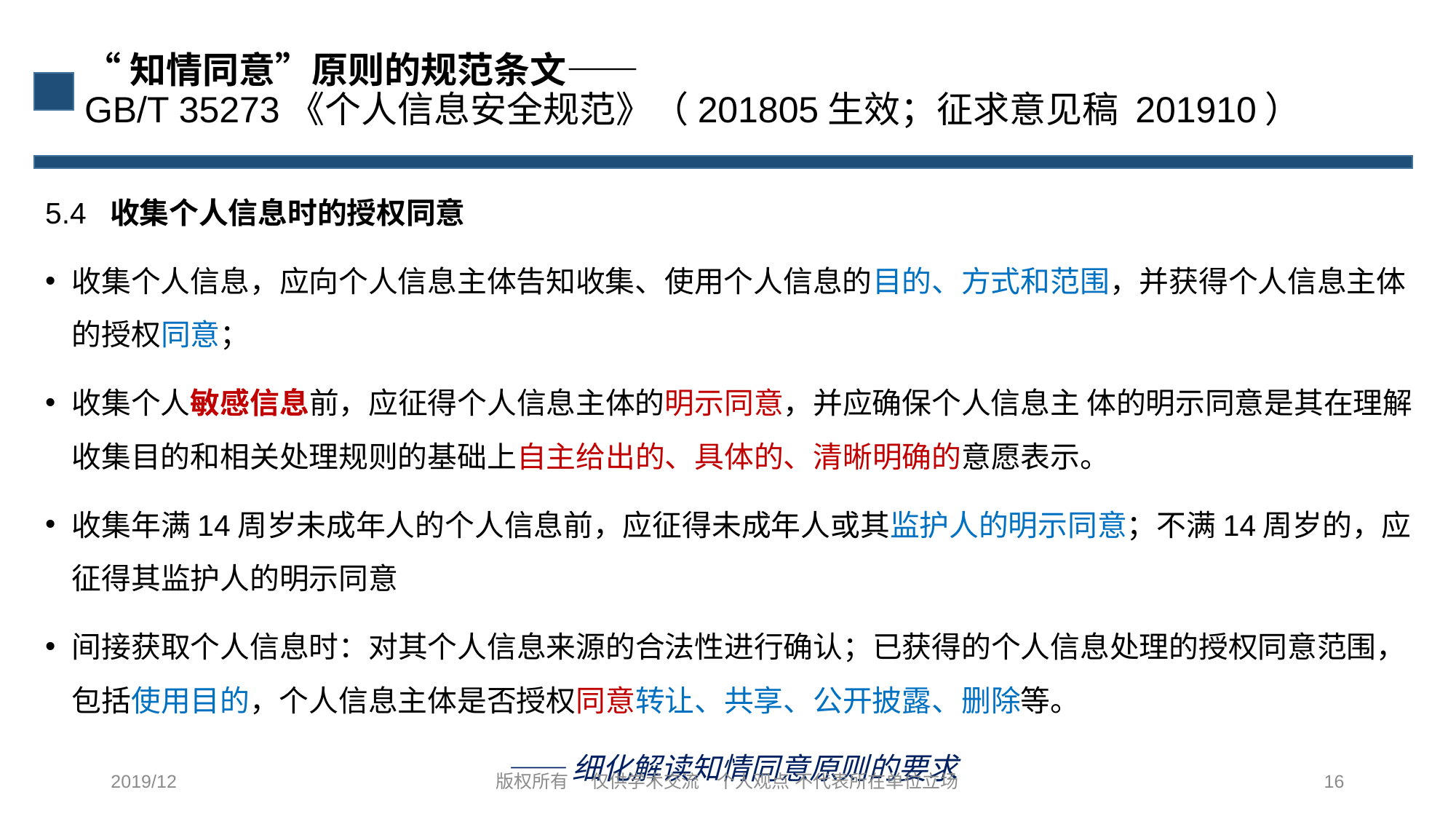

# “知情同意”原则的规范条文—— GB/T 35273《个人信息安全规范》（201805生效；征求意见稿 201910）

5.4  收集个人信息时的授权同意
收集个人信息，应向个人信息主体告知收集、使用个人信息的目的、方式和范围，并获得个人信息主体的授权同意；
收集个人敏感信息前，应征得个人信息主体的明示同意，并应确保个人信息主 体的明示同意是其在理解收集目的和相关处理规则的基础上自主给出的、具体的、清晰明确的意愿表示。
收集年满14周岁未成年人的个人信息前，应征得未成年人或其监护人的明示同意；不满14周岁的，应征得其监护人的明示同意
间接获取个人信息时：对其个人信息来源的合法性进行确认；已获得的个人信息处理的授权同意范围，包括使用目的，个人信息主体是否授权同意转让、共享、公开披露、删除等。
——细化解读知情同意原则的要求
2019/12
版权所有    仅供学术交流   个人观点 不代表所在单位立场
16